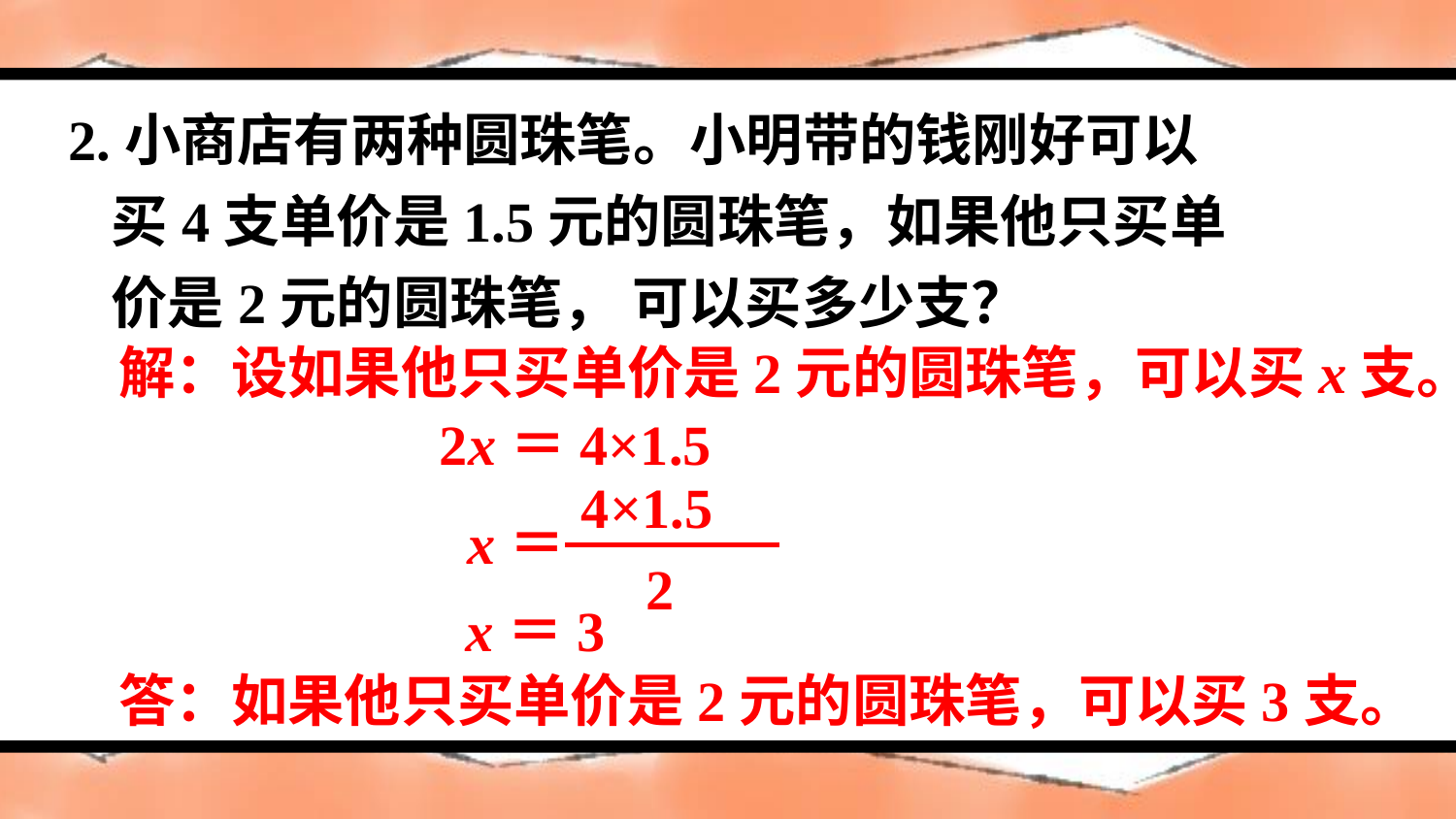

2.小商店有两种圆珠笔。小明带的钱刚好可以买4支单价是1.5元的圆珠笔，如果他只买单价是2元的圆珠笔， 可以买多少支？
解：设如果他只买单价是2元的圆珠笔，可以买x支。
2x＝4×1.5
4×1.5
2
x＝
x＝3
答：如果他只买单价是2元的圆珠笔，可以买3支。